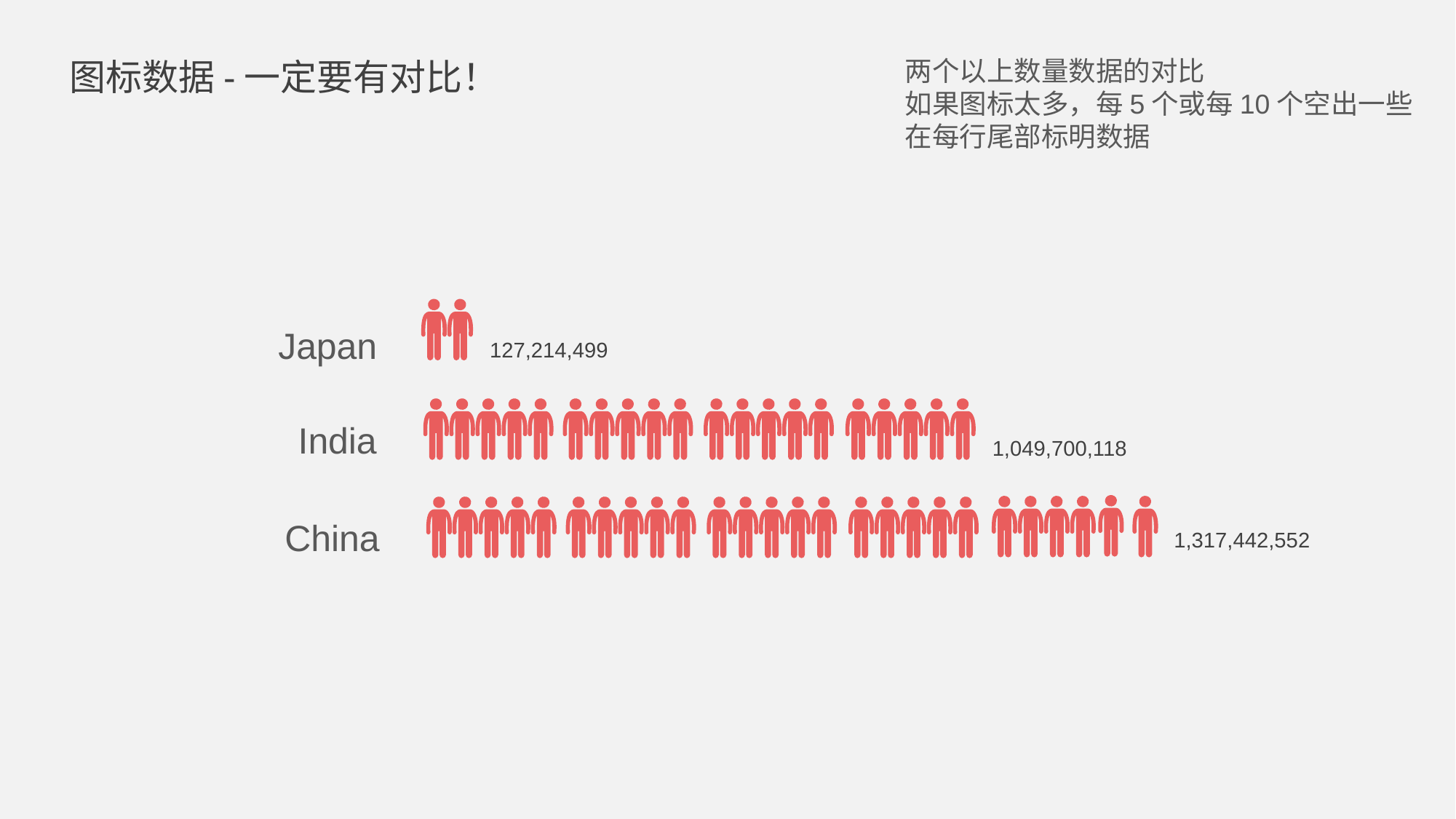

图标数据-一定要有对比！
两个以上数量数据的对比
如果图标太多，每5个或每10个空出一些
在每行尾部标明数据

Japan
127,214,499

India
1,049,700,118

China
1,317,442,552